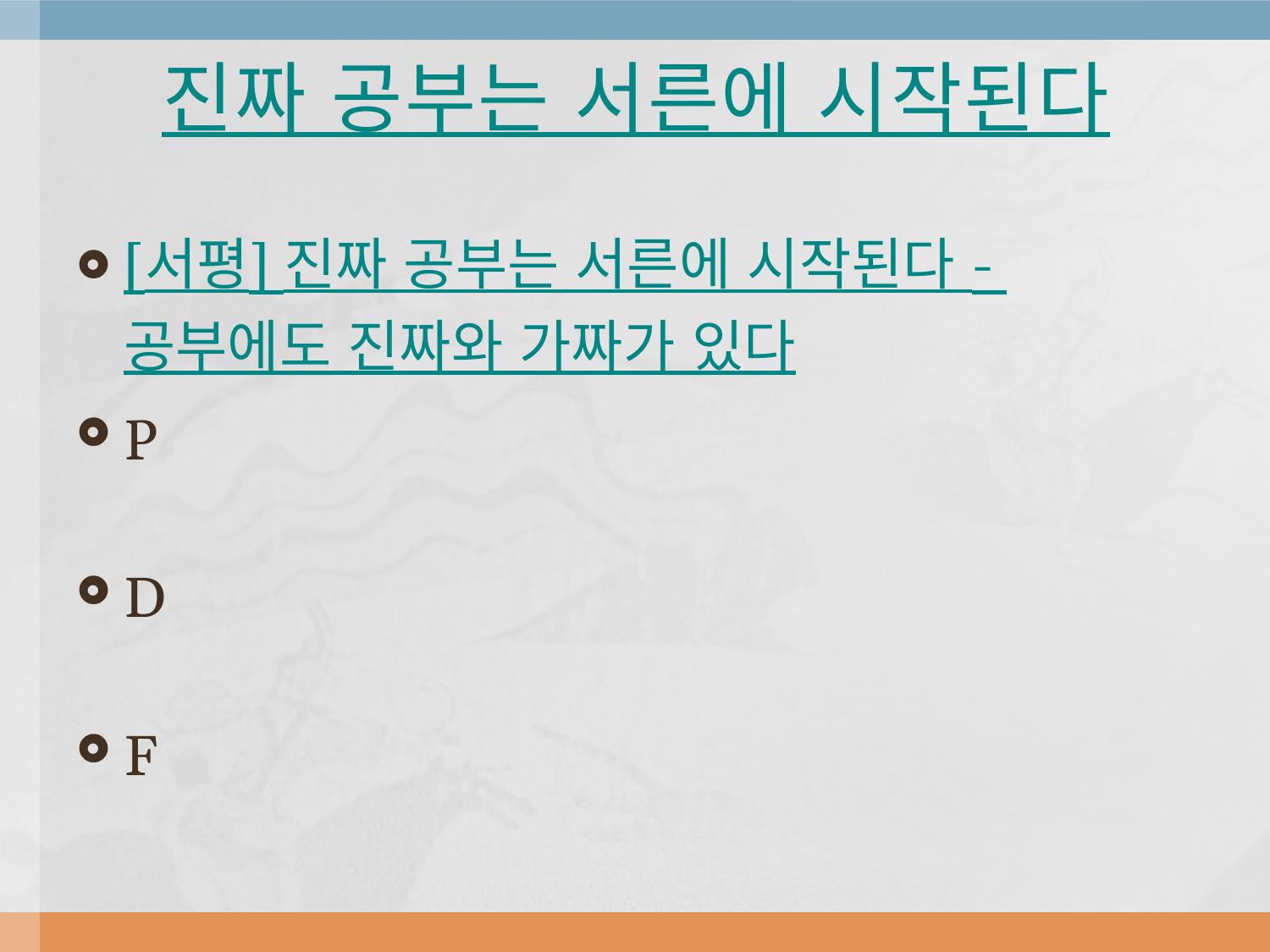

# 진짜 공부는 서른에 시작된다
[서평] 진짜 공부는 서른에 시작된다 - 공부에도 진짜와 가짜가 있다
P

D

F